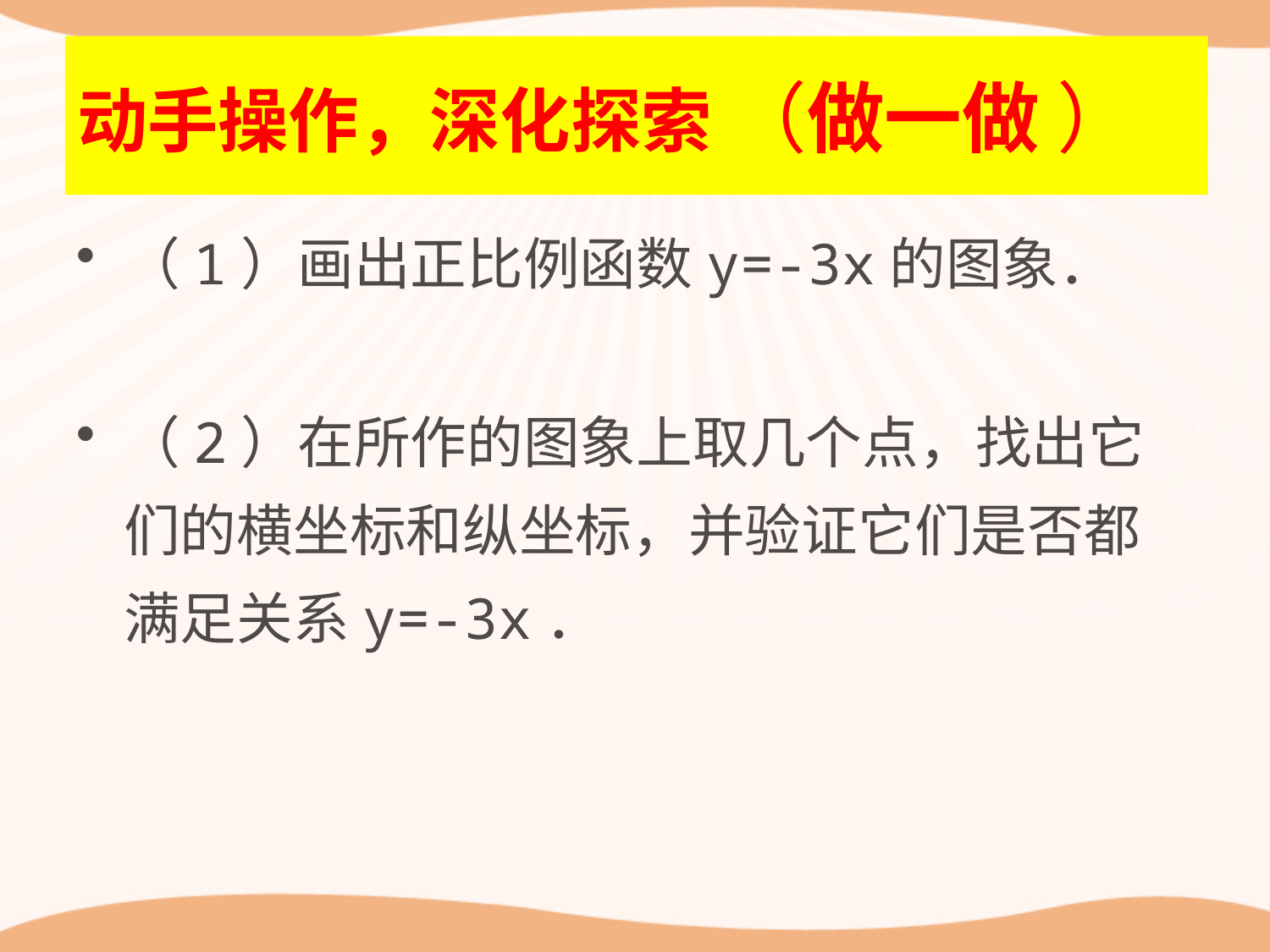

动手操作，深化探索 （做一做 ）
（1）画出正比例函数y=-3x的图象．

（2）在所作的图象上取几个点，找出它们的横坐标和纵坐标，并验证它们是否都满足关系y=-3x．